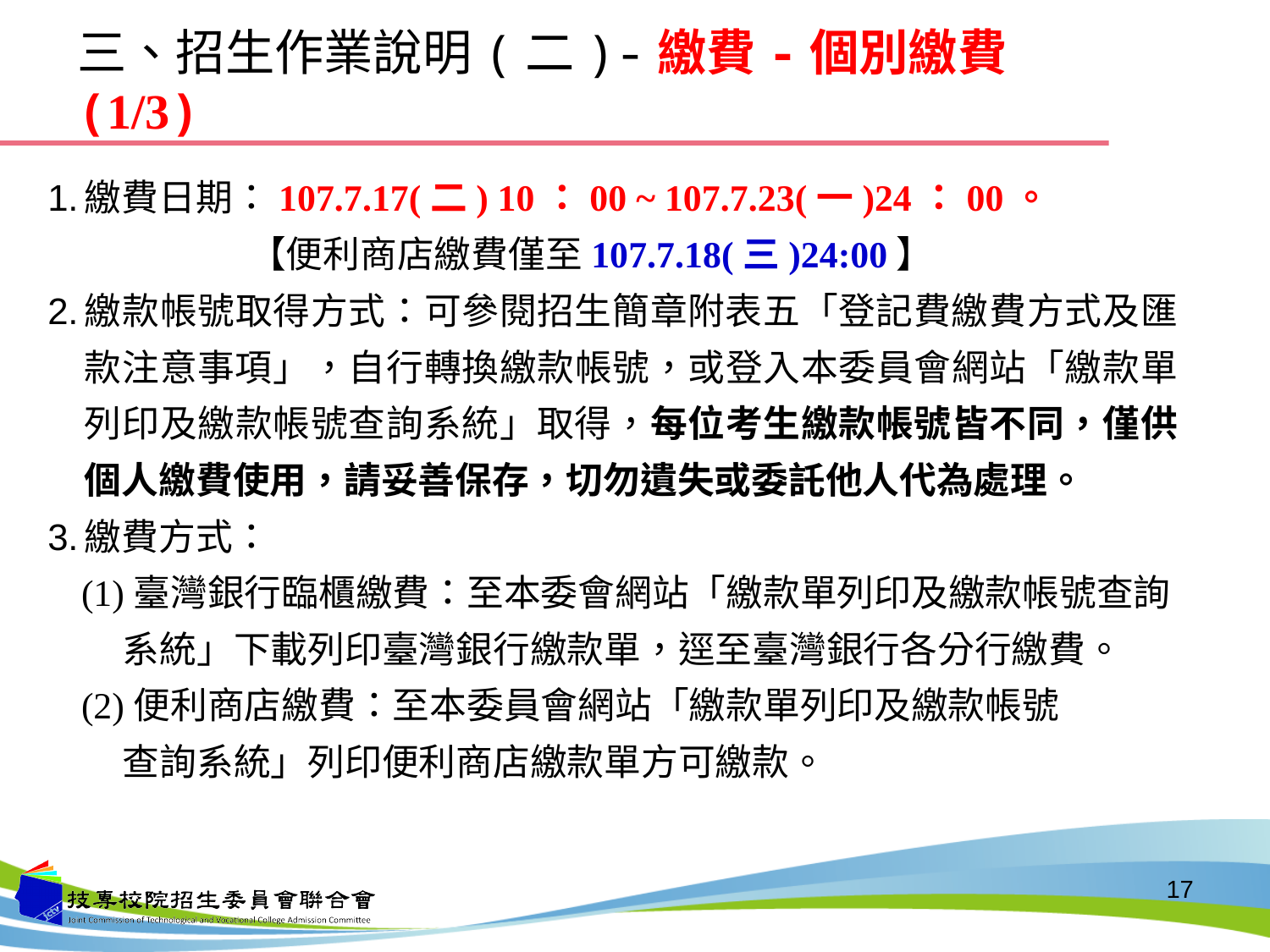

三、招生作業說明(二)-繳費-個別繳費(1/3)
繳費日期：107.7.17(二) 10：00 ~ 107.7.23(一)24：00。
          【便利商店繳費僅至107.7.18(三)24:00】
繳款帳號取得方式：可參閱招生簡章附表五「登記費繳費方式及匯款注意事項」，自行轉換繳款帳號，或登入本委員會網站「繳款單列印及繳款帳號查詢系統」取得，每位考生繳款帳號皆不同，僅供個人繳費使用，請妥善保存，切勿遺失或委託他人代為處理。
繳費方式：
  (1)臺灣銀行臨櫃繳費：至本委會網站「繳款單列印及繳款帳號查詢
系統」下載列印臺灣銀行繳款單，逕至臺灣銀行各分行繳費。
  (2)便利商店繳費：至本委員會網站「繳款單列印及繳款帳號
查詢系統」列印便利商店繳款單方可繳款。

17